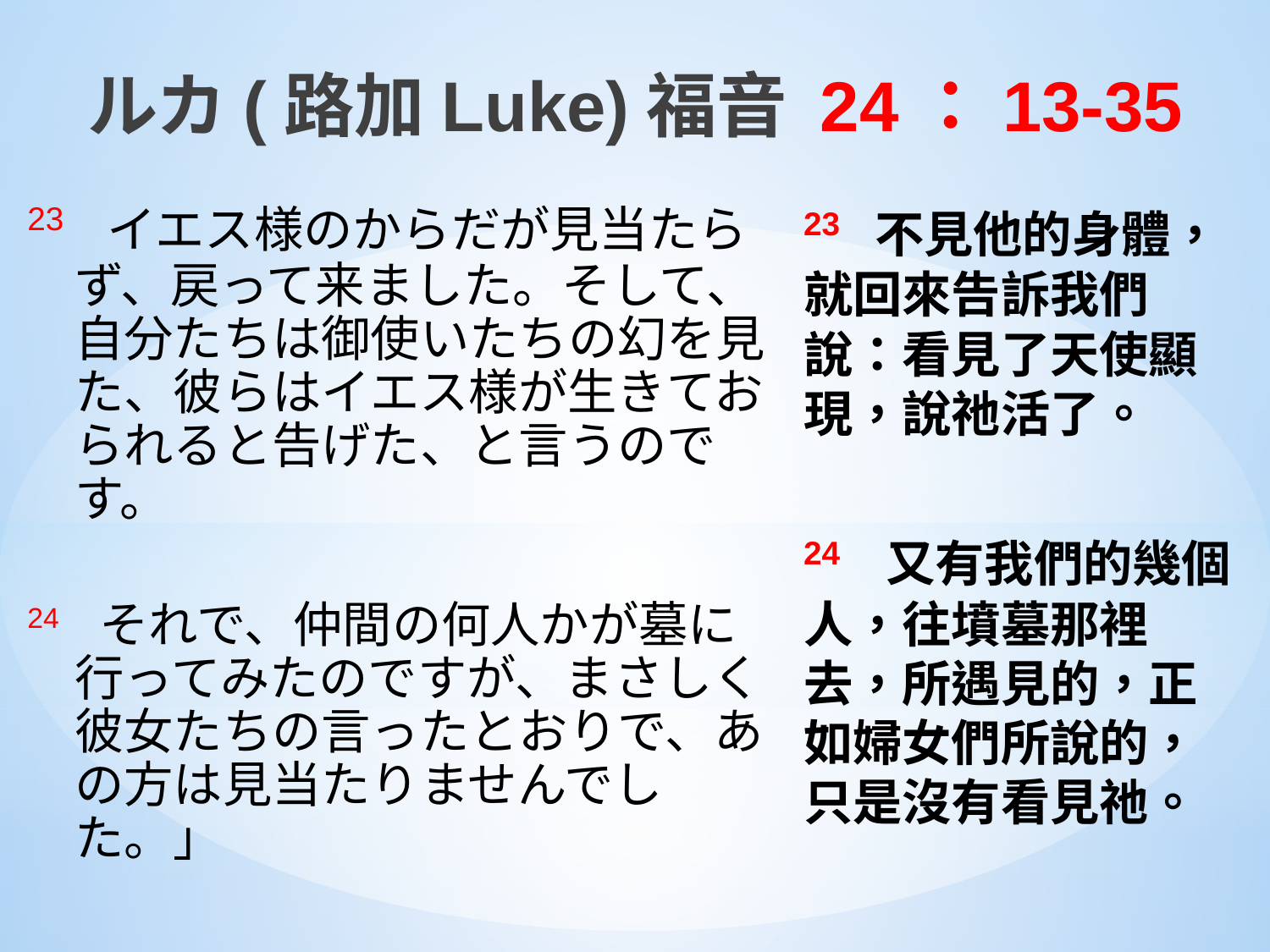

ルカ(路加Luke)福音 24：13-35

23  イエス様のからだが見当たらず、戻って来ました。そして、自分たちは御使いたちの幻を見た、彼らはイエス様が生きておられると告げた、と言うのです。

24　それで、仲間の何人かが墓に行ってみたのですが、まさしく彼女たちの言ったとおりで、あの方は見当たりませんでした。」
23  不見他的身體，就回來告訴我們說：看見了天使顯現，說祂活了。
24　又有我們的幾個人，往墳墓那裡去，所遇見的，正如婦女們所說的，只是沒有看見祂。